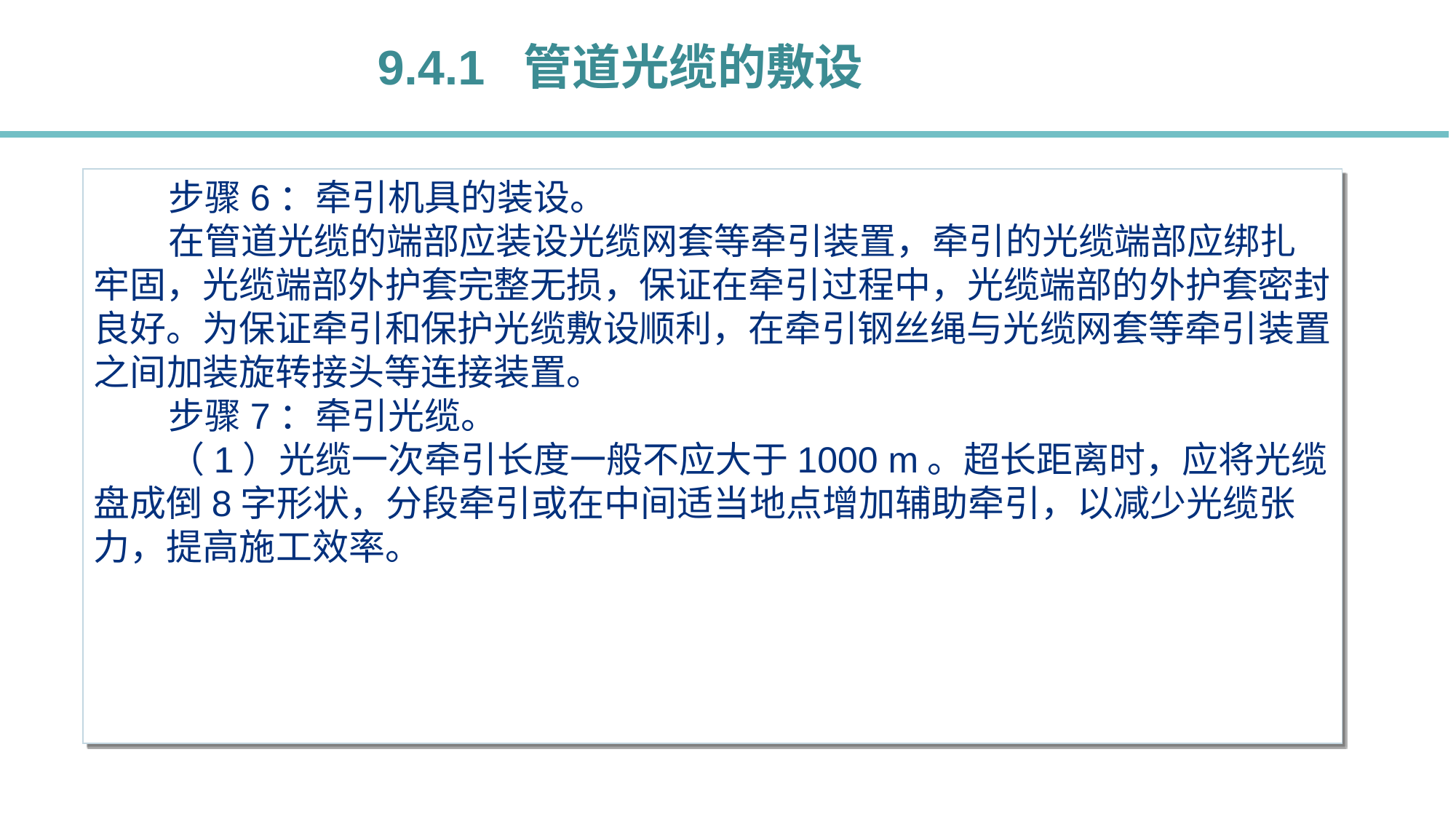

9.4.1  管道光缆的敷设
步骤6：牵引机具的装设。
在管道光缆的端部应装设光缆网套等牵引装置，牵引的光缆端部应绑扎牢固，光缆端部外护套完整无损，保证在牵引过程中，光缆端部的外护套密封良好。为保证牵引和保护光缆敷设顺利，在牵引钢丝绳与光缆网套等牵引装置之间加装旋转接头等连接装置。
步骤7：牵引光缆。
（1）光缆一次牵引长度一般不应大于1000 m。超长距离时，应将光缆盘成倒8字形状，分段牵引或在中间适当地点增加辅助牵引，以减少光缆张力，提高施工效率。